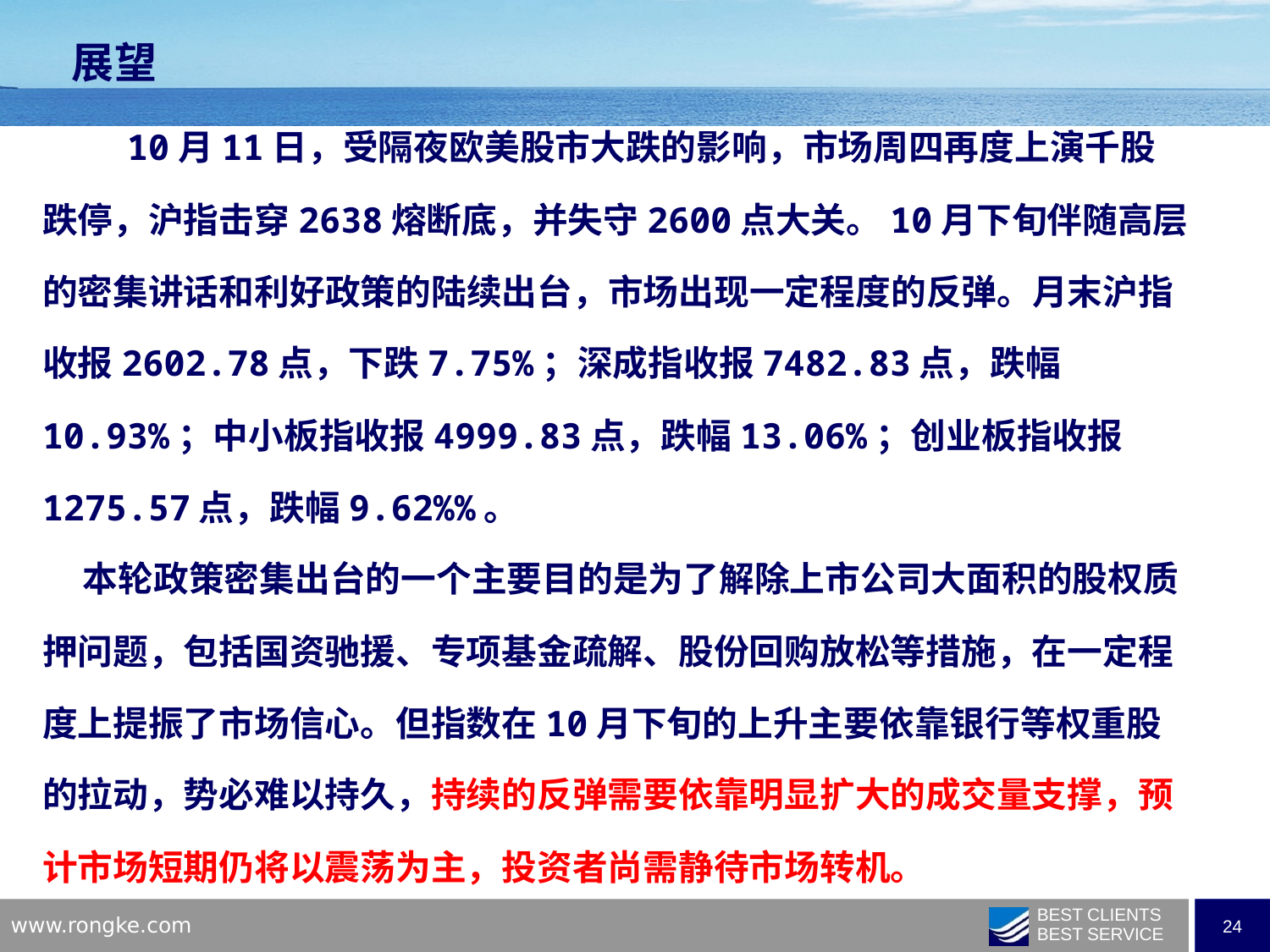

展望
    10月11日，受隔夜欧美股市大跌的影响，市场周四再度上演千股跌停，沪指击穿2638熔断底，并失守2600点大关。10月下旬伴随高层的密集讲话和利好政策的陆续出台，市场出现一定程度的反弹。月末沪指收报2602.78点，下跌7.75%；深成指收报7482.83点，跌幅10.93%；中小板指收报4999.83点，跌幅13.06%；创业板指收报1275.57点，跌幅9.62%%。
    本轮政策密集出台的一个主要目的是为了解除上市公司大面积的股权质押问题，包括国资驰援、专项基金疏解、股份回购放松等措施，在一定程度上提振了市场信心。但指数在10月下旬的上升主要依靠银行等权重股的拉动，势必难以持久，持续的反弹需要依靠明显扩大的成交量支撑，预计市场短期仍将以震荡为主，投资者尚需静待市场转机。